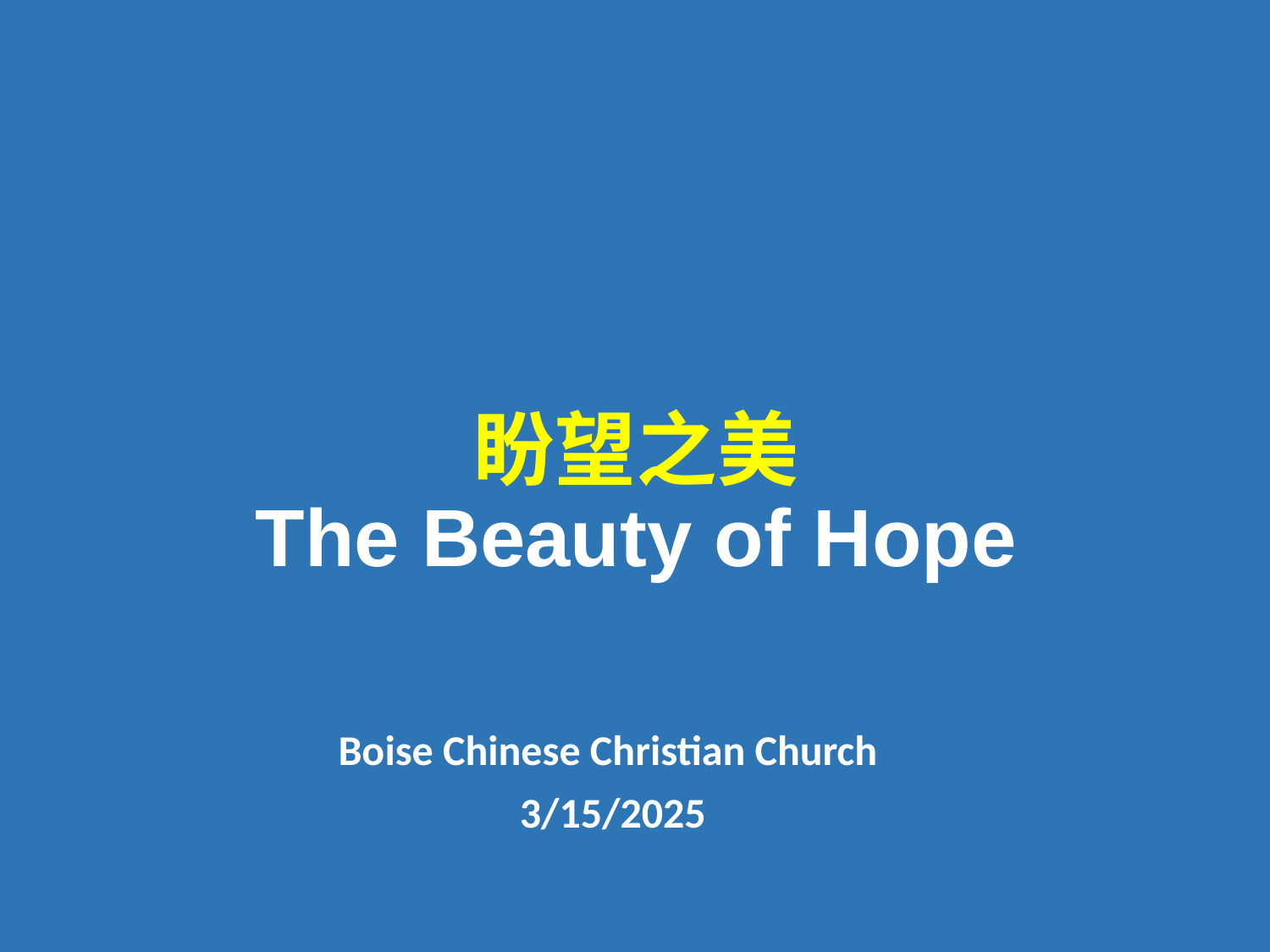

# 盼望之美 The Beauty of Hope
Boise Chinese Christian Church
3/15/2025